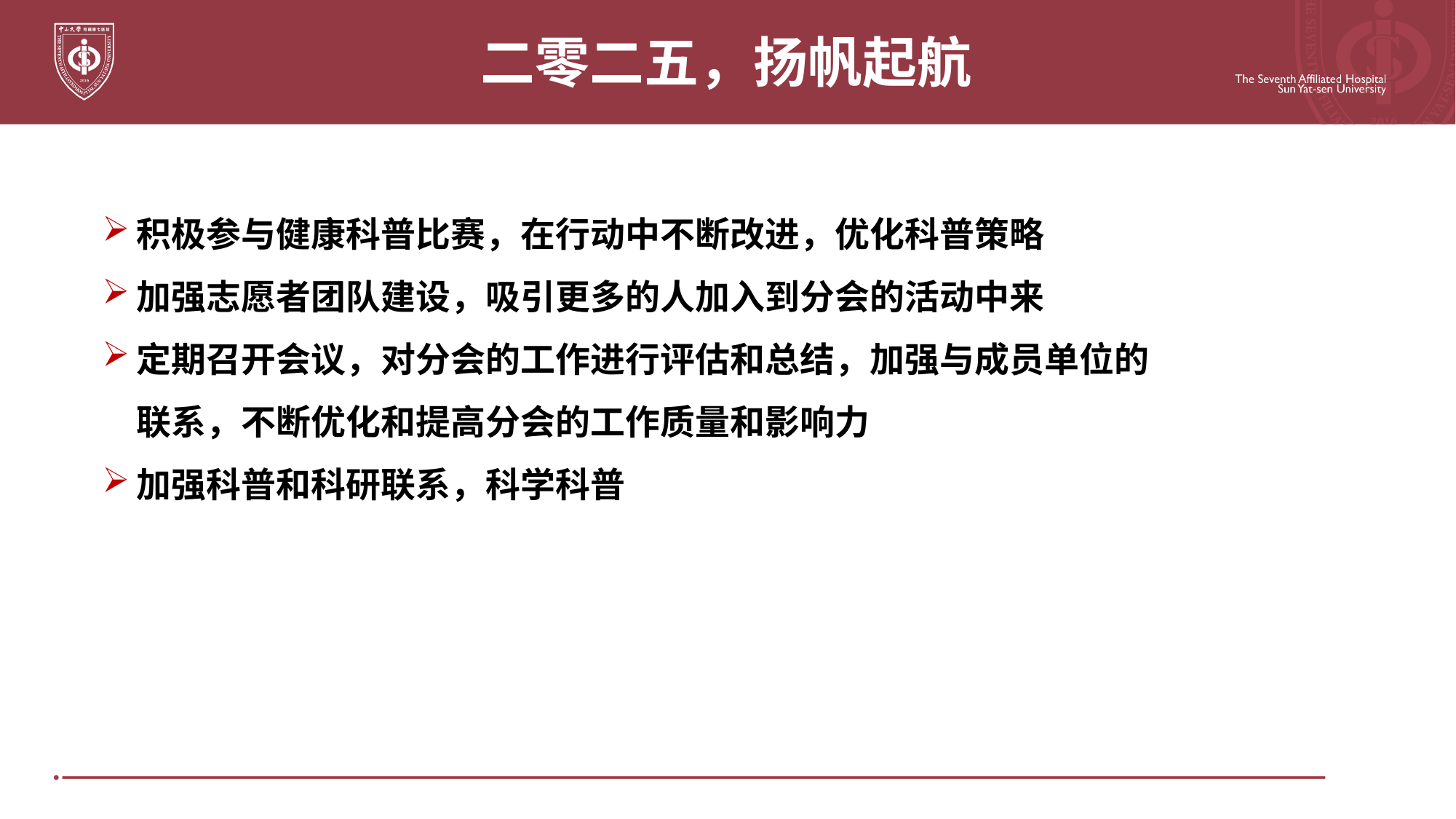

二零二五，扬帆起航
积极参与健康科普比赛，在行动中不断改进，优化科普策略
加强志愿者团队建设，吸引更多的人加入到分会的活动中来
定期召开会议，对分会的工作进行评估和总结，加强与成员单位的联系，不断优化和提高分会的工作质量和影响力
加强科普和科研联系，科学科普